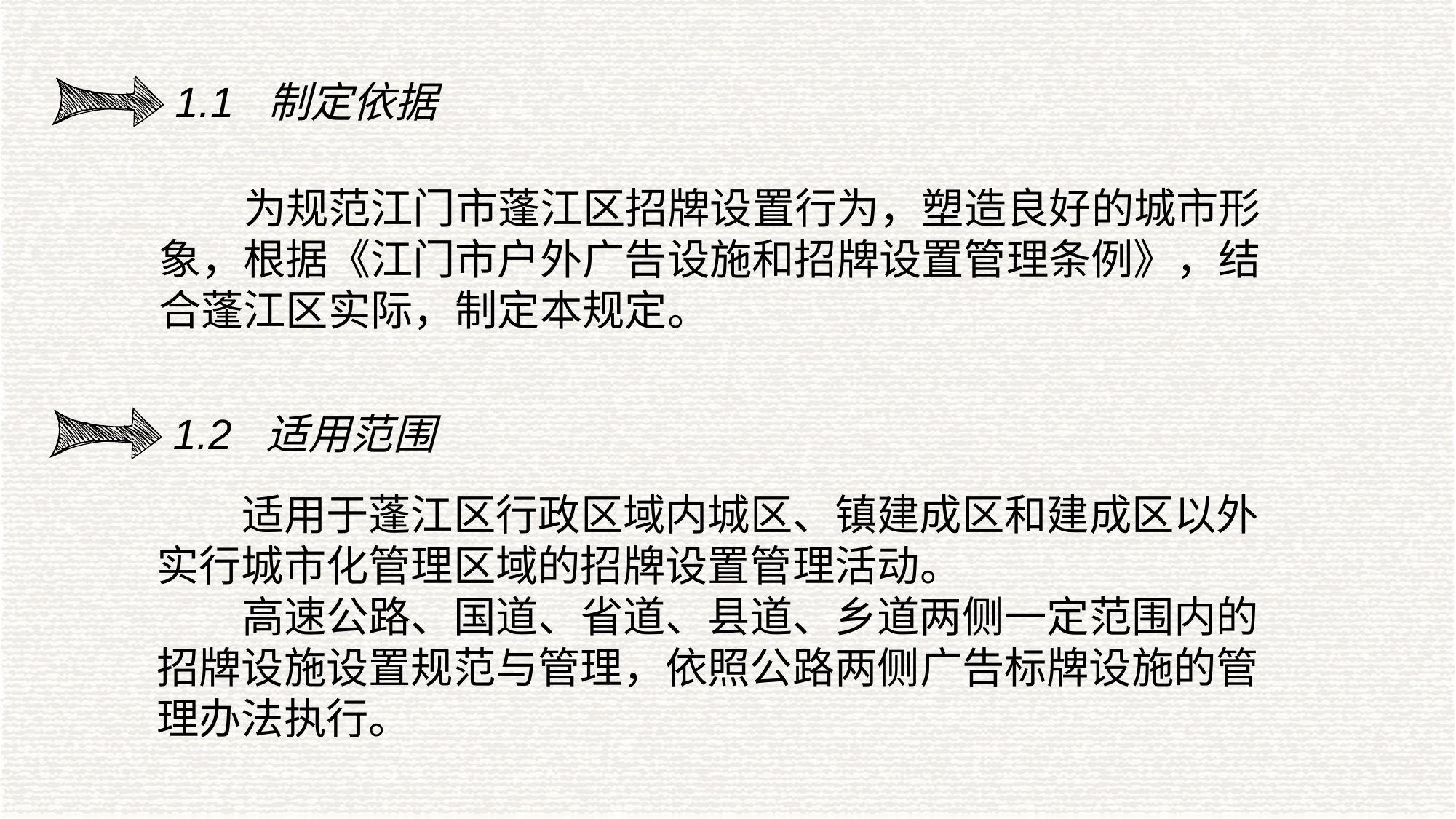

1.1  制定依据

为规范江门市蓬江区招牌设置行为，塑造良好的城市形象，根据《江门市户外广告设施和招牌设置管理条例》，结合蓬江区实际，制定本规定。
1.2  适用范围

适用于蓬江区行政区域内城区、镇建成区和建成区以外实行城市化管理区域的招牌设置管理活动。
高速公路、国道、省道、县道、乡道两侧一定范围内的招牌设施设置规范与管理，依照公路两侧广告标牌设施的管理办法执行。